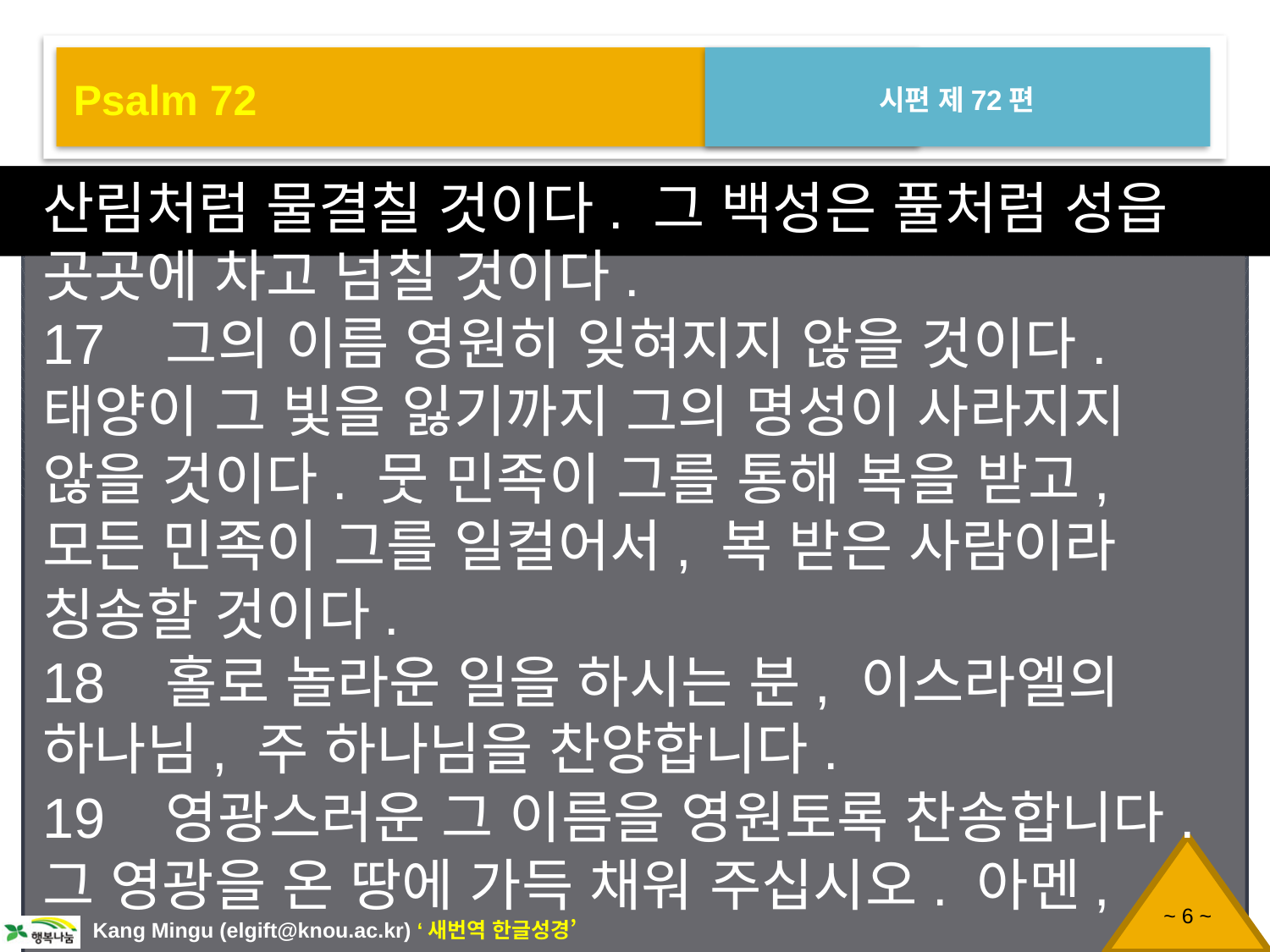

Psalm 72
시편 제72편
산림처럼 물결칠 것이다. 그 백성은 풀처럼 성읍 곳곳에 차고 넘칠 것이다.
17   그의 이름 영원히 잊혀지지 않을 것이다. 태양이 그 빛을 잃기까지 그의 명성이 사라지지 않을 것이다. 뭇 민족이 그를 통해 복을 받고, 모든 민족이 그를 일컬어서, 복 받은 사람이라 칭송할 것이다.
18   홀로 놀라운 일을 하시는 분, 이스라엘의 하나님, 주 하나님을 찬양합니다.
19   영광스러운 그 이름을 영원토록 찬송합니다. 그 영광을 온 땅에 가득 채워 주십시오. 아멘,